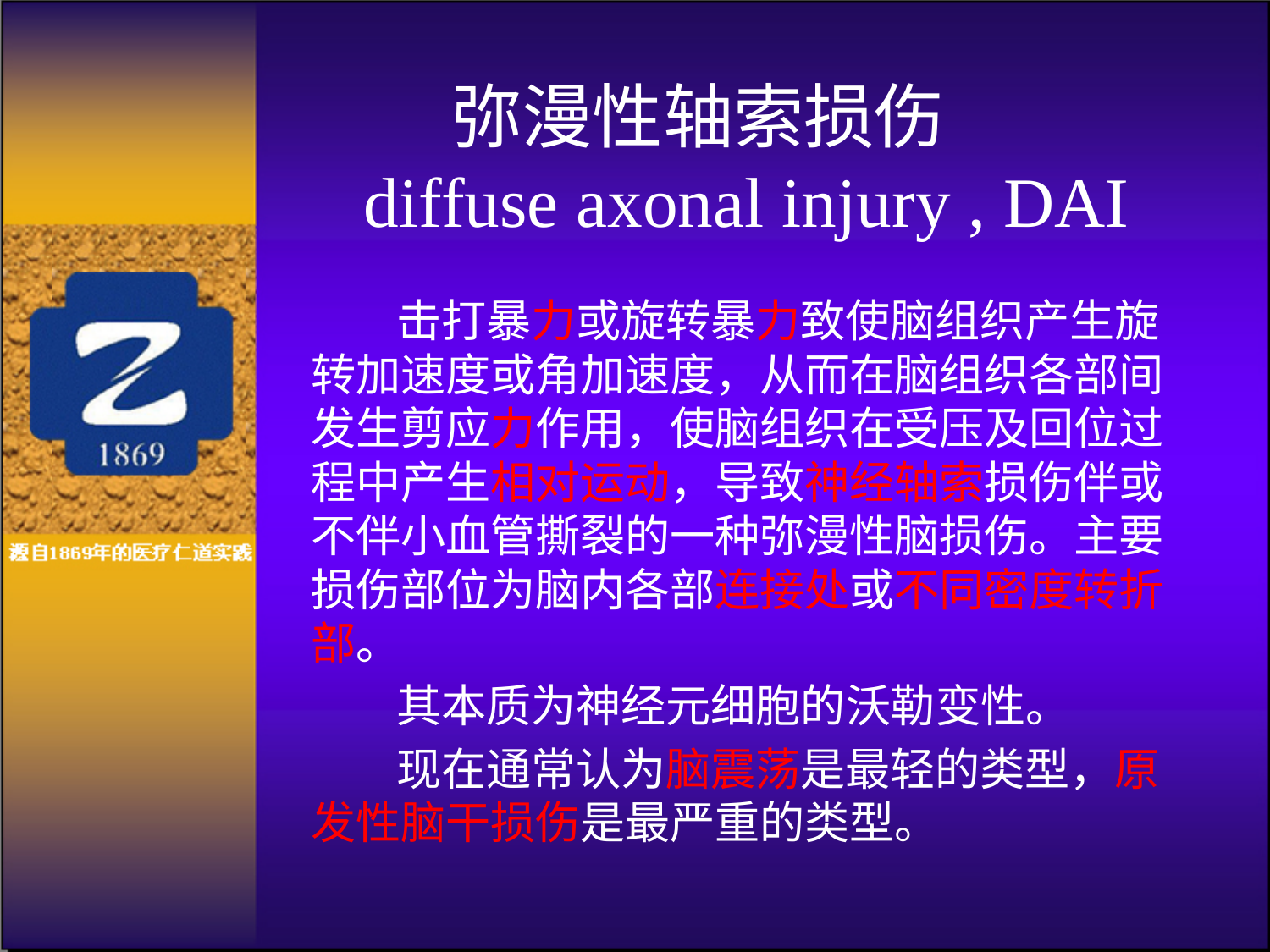

# 弥漫性轴索损伤 diffuse axonal injury , DAI
            击打暴力或旋转暴力致使脑组织产生旋转加速度或角加速度，从而在脑组织各部间发生剪应力作用，使脑组织在受压及回位过程中产生相对运动，导致神经轴索损伤伴或不伴小血管撕裂的一种弥漫性脑损伤。主要损伤部位为脑内各部连接处或不同密度转折部。
            其本质为神经元细胞的沃勒变性。
            现在通常认为脑震荡是最轻的类型，原发性脑干损伤是最严重的类型。